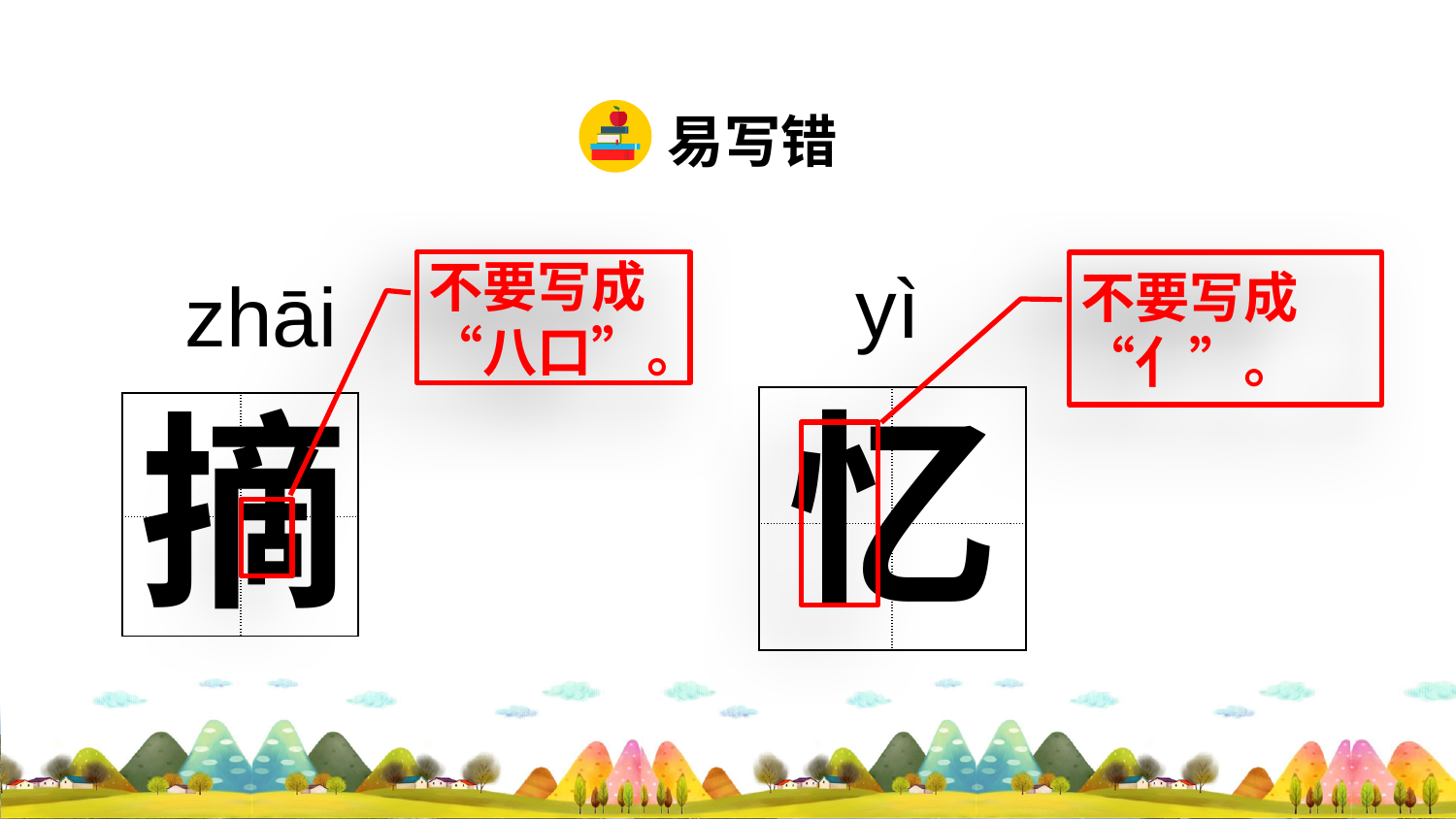

易写错
yì
不要写成“八口”。
不要写成“亻”。
zhāi
忆
摘
|  |  |
| --- | --- |
|  |  |
|  |  |
| --- | --- |
|  |  |